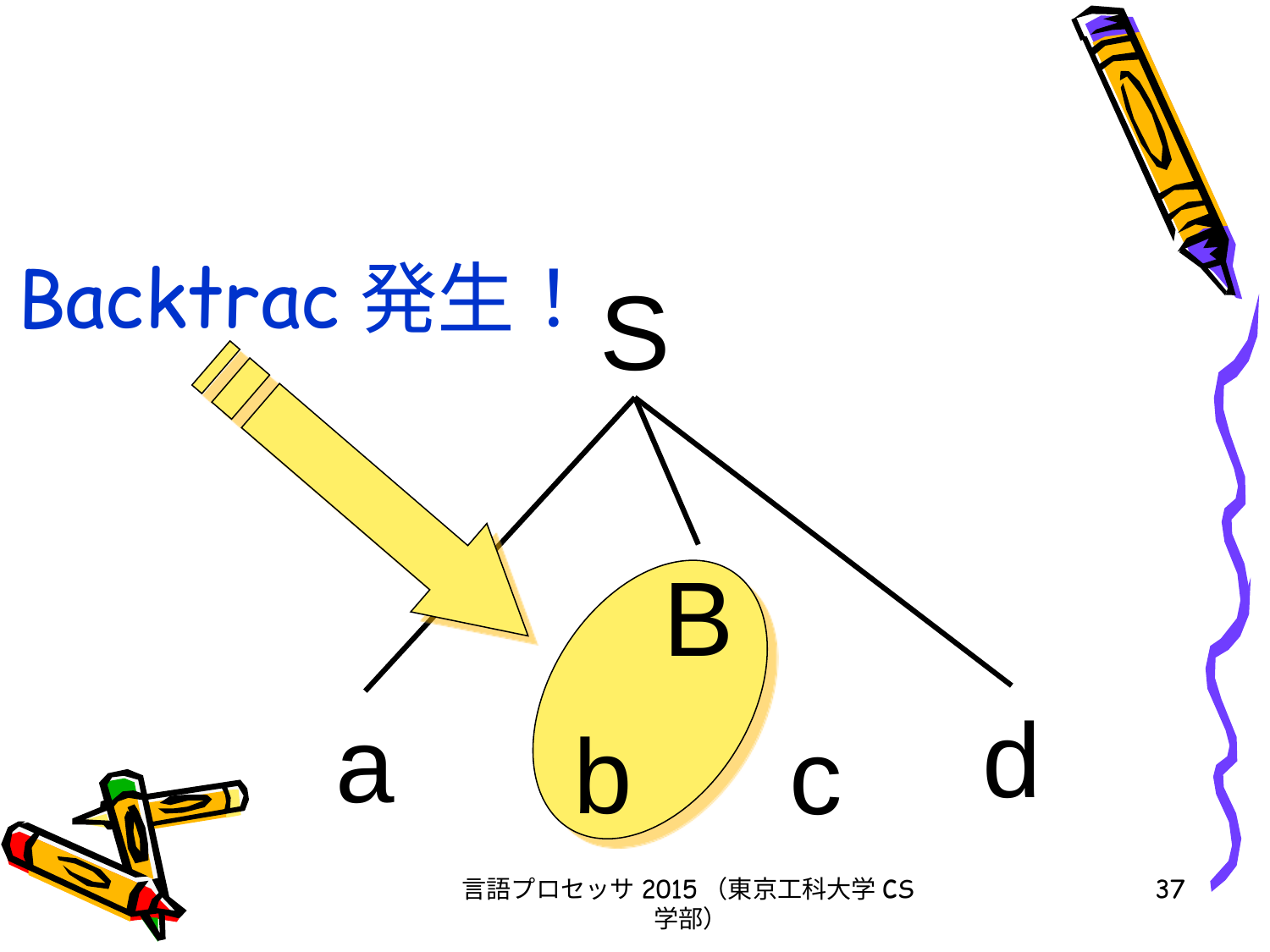

Backtrac発生！
S

B

d
a
b
c
言語プロセッサ2015（東京工科大学CS学部）
37